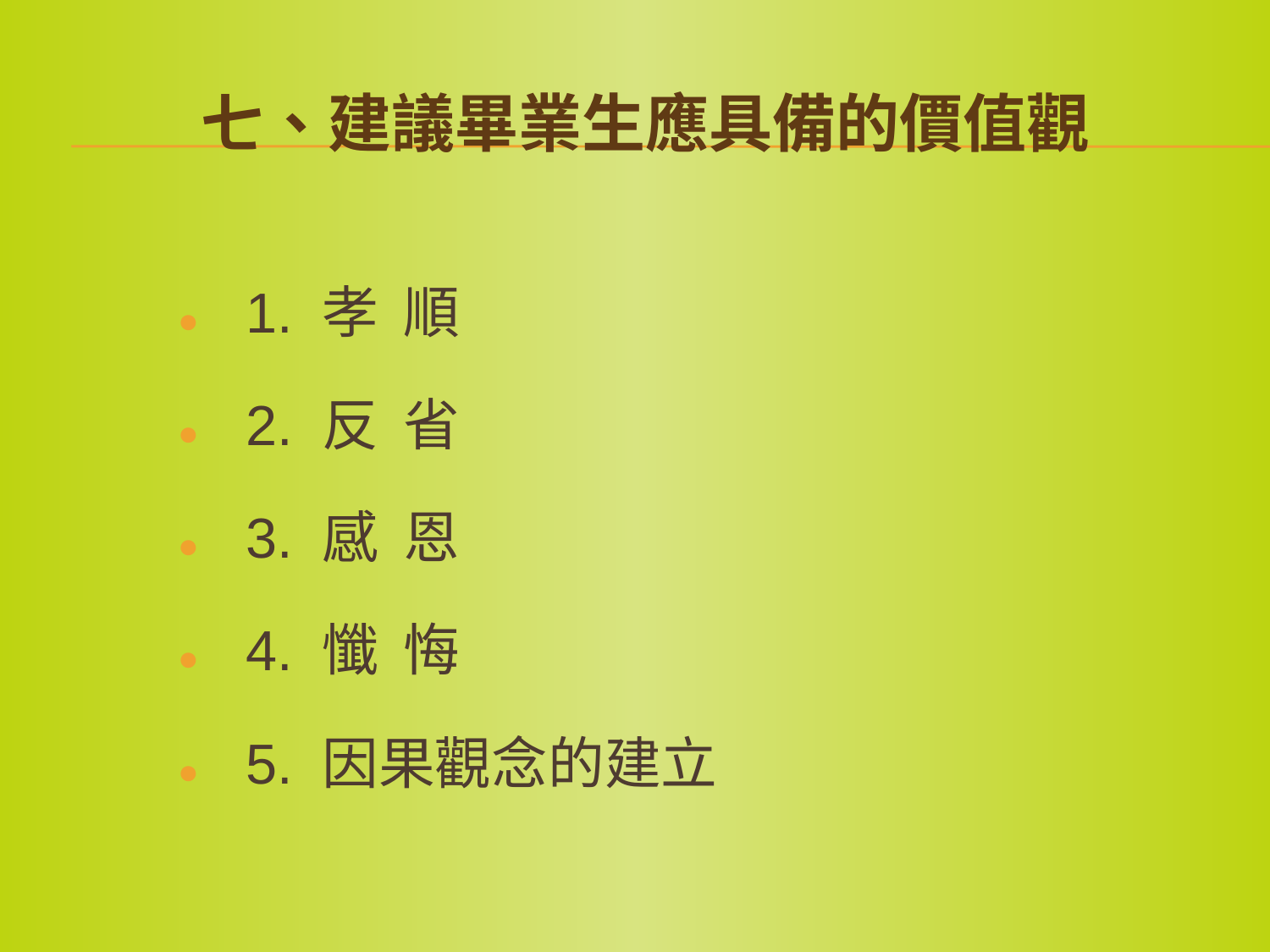

# 七、建議畢業生應具備的價值觀
●   1. 孝  順
●   2. 反  省
●   3. 感  恩
●   4. 懺  悔
●   5. 因果觀念的建立